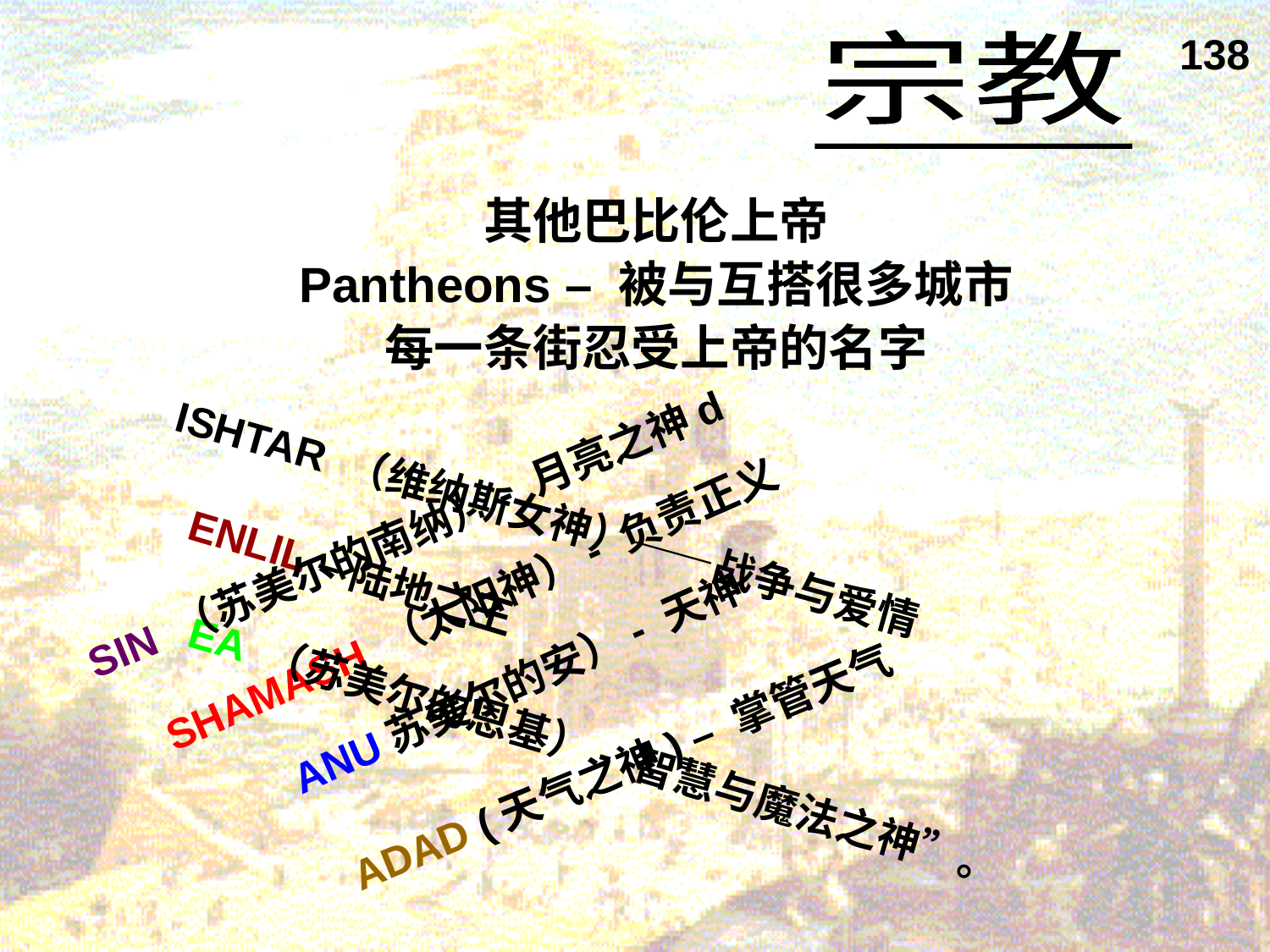

138
宗教

其他巴比伦上帝
Pantheons – 被与互搭很多城市
每一条街忍受上帝的名字
SIN （苏美尔的南纳）- 月亮之神d
ISHTAR （维纳斯女神）——战争与爱情
SHAMASH （太阳神）- 负责正义
ANU苏美尔的安）- 天神
ENLIL –陆地之王
ADAD (天气之神) – 掌管天气
EA （苏美尔的恩基）- 智慧与魔法之神”。